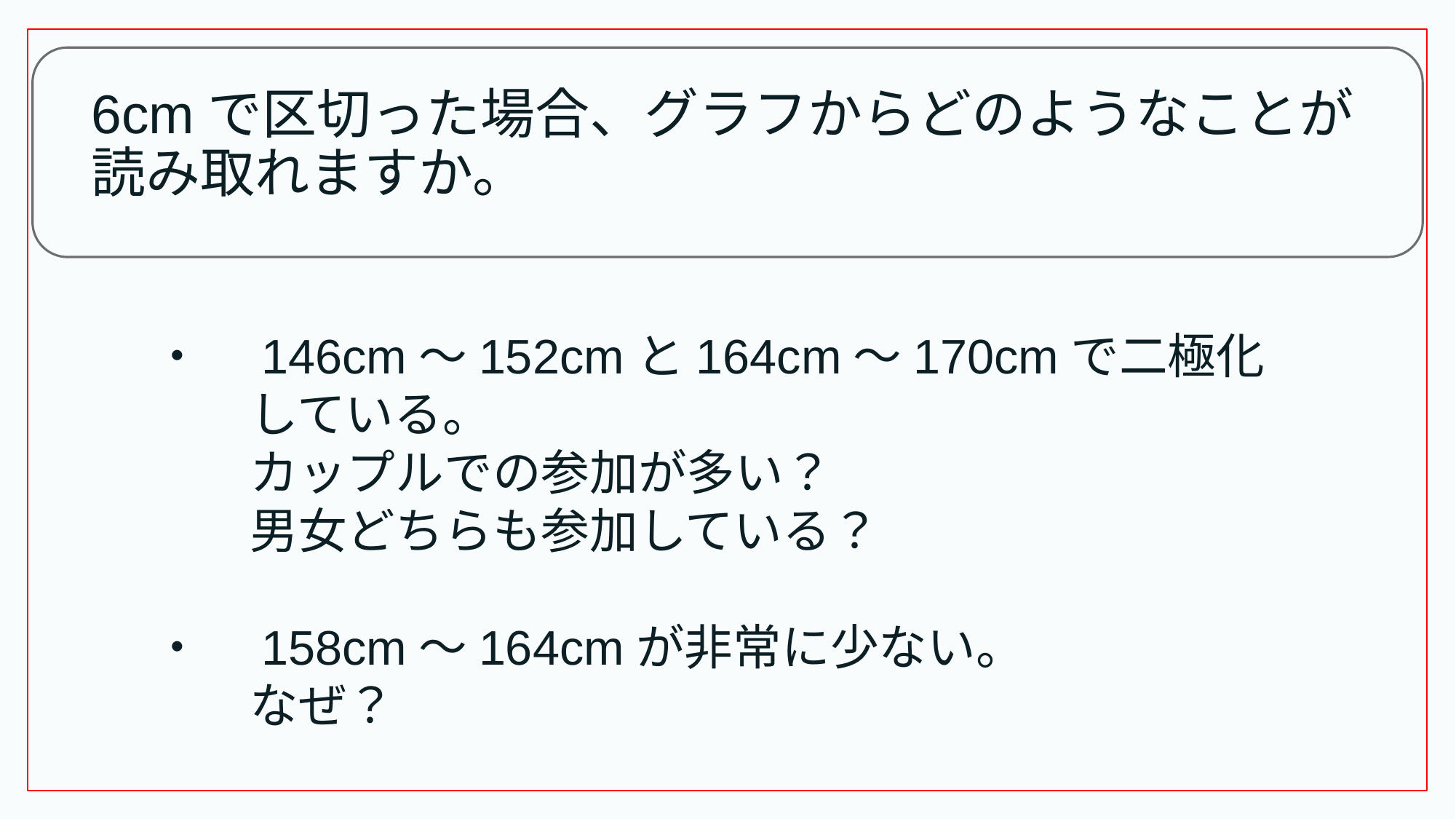

6cmで区切った場合、グラフからどのようなことが読み取れますか。
・　146cm～152cmと164cm～170cmで二極化
　　している。
　　カップルでの参加が多い？
　　男女どちらも参加している？

・　158cm～164cmが非常に少ない。
　　なぜ？